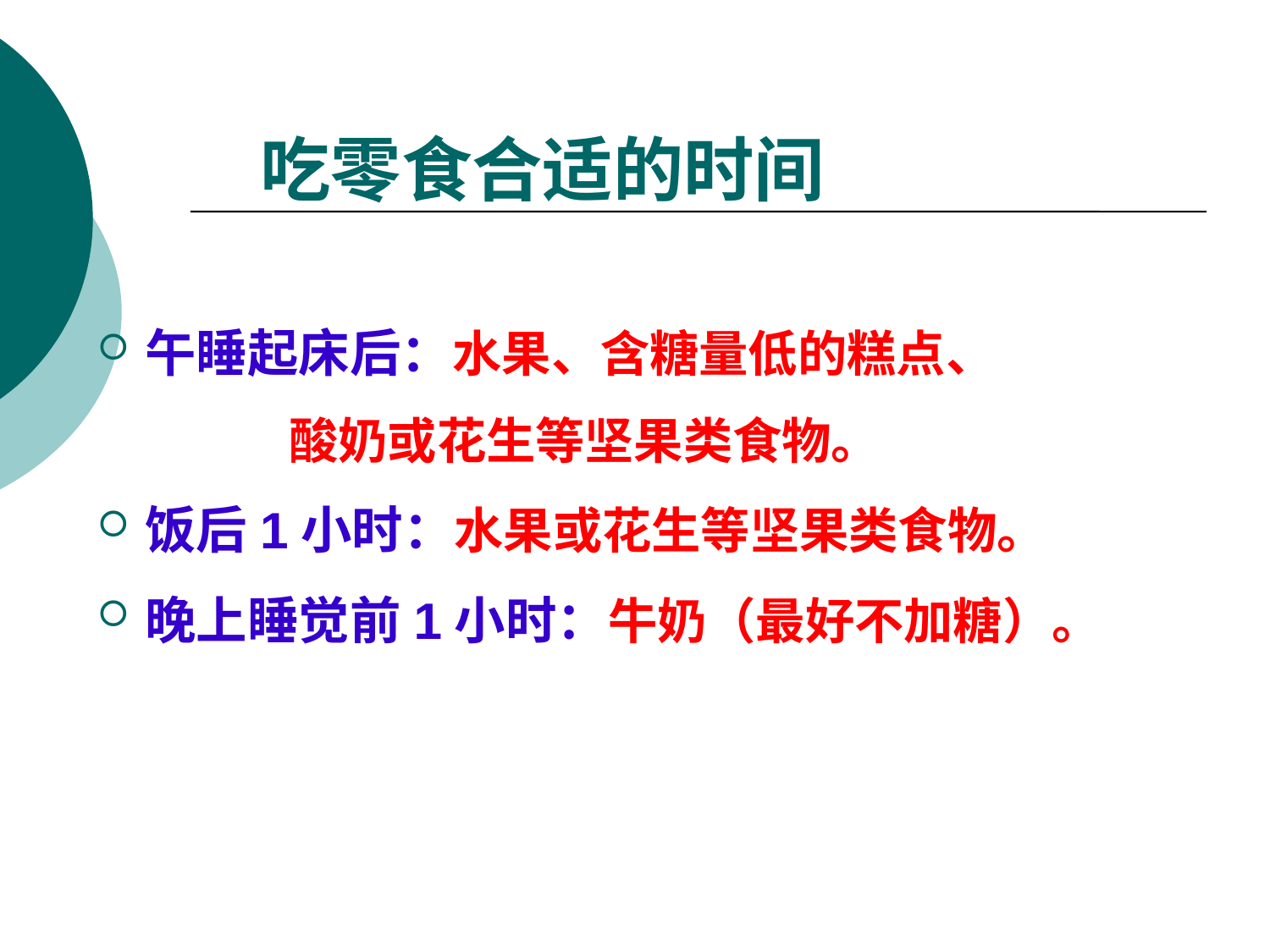

# 吃零食合适的时间
午睡起床后：水果、含糖量低的糕点、
                酸奶或花生等坚果类食物。
饭后1小时：水果或花生等坚果类食物。
晚上睡觉前1小时：牛奶（最好不加糖）。